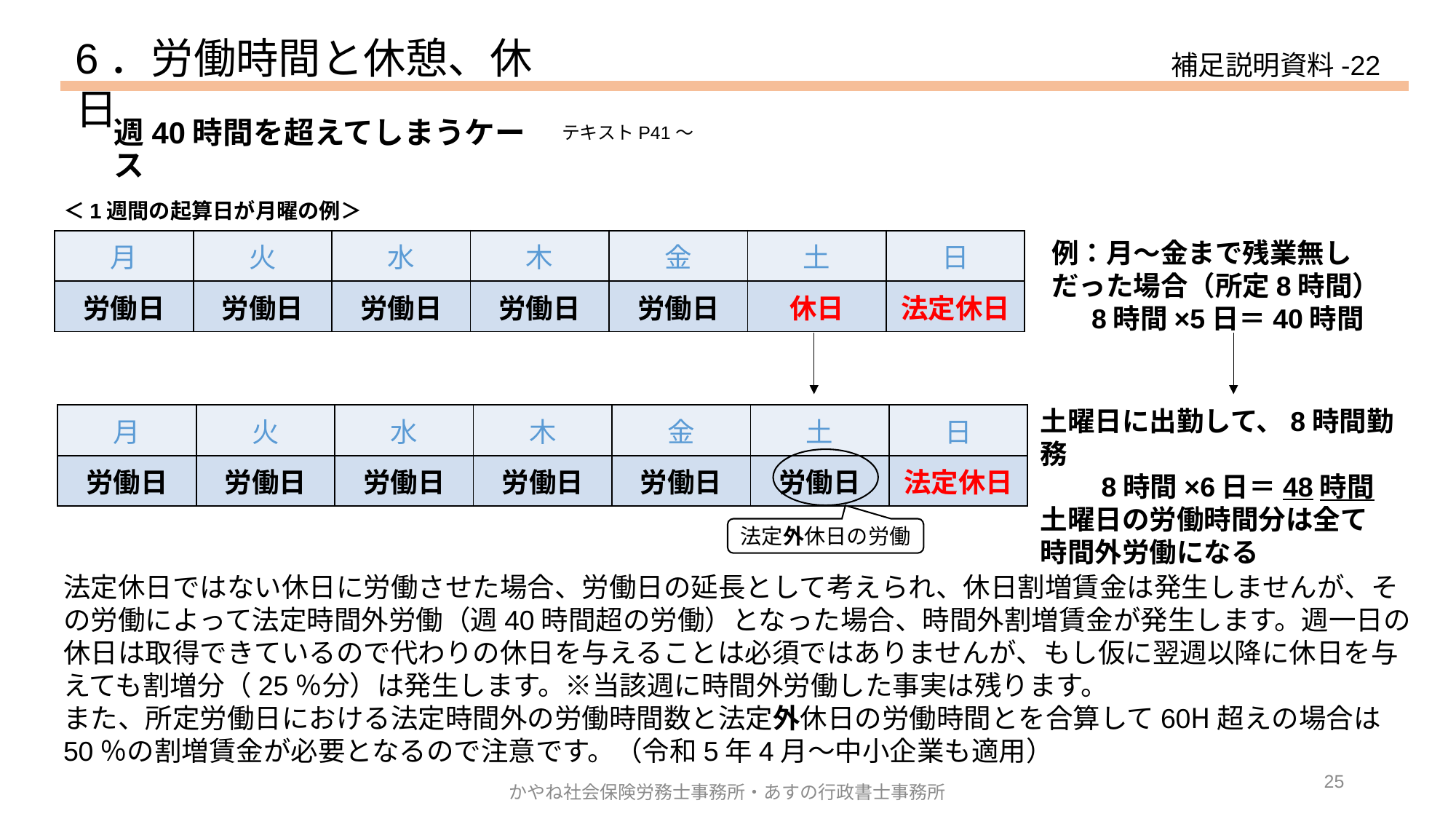

6．労働時間と休憩、休日
補足説明資料-22
週40時間を超えてしまうケース
テキストP41～
＜1週間の起算日が月曜の例＞
| 月 | 火 | 水 | 木 | 金 | 土 | 日 |
| --- | --- | --- | --- | --- | --- | --- |
| 労働日 | 労働日 | 労働日 | 労働日 | 労働日 | 休日 | 法定休日 |
例：月～金まで残業無しだった場合（所定8時間）
　 8時間×5日＝40時間
土曜日に出勤して、8時間勤務
　　8時間×6日＝48時間
土曜日の労働時間分は全て
時間外労働になる
| 月 | 火 | 水 | 木 | 金 | 土 | 日 |
| --- | --- | --- | --- | --- | --- | --- |
| 労働日 | 労働日 | 労働日 | 労働日 | 労働日 | 労働日 | 法定休日 |

法定外休日の労働
法定休日ではない休日に労働させた場合、労働日の延長として考えられ、休日割増賃金は発生しませんが、その労働によって法定時間外労働（週40時間超の労働）となった場合、時間外割増賃金が発生します。週一日の休日は取得できているので代わりの休日を与えることは必須ではありませんが、もし仮に翌週以降に休日を与えても割増分（25％分）は発生します。※当該週に時間外労働した事実は残ります。
また、所定労働日における法定時間外の労働時間数と法定外休日の労働時間とを合算して60H超えの場合は50％の割増賃金が必要となるので注意です。（令和5年4月～中小企業も適用）
25
かやね社会保険労務士事務所・あすの行政書士事務所